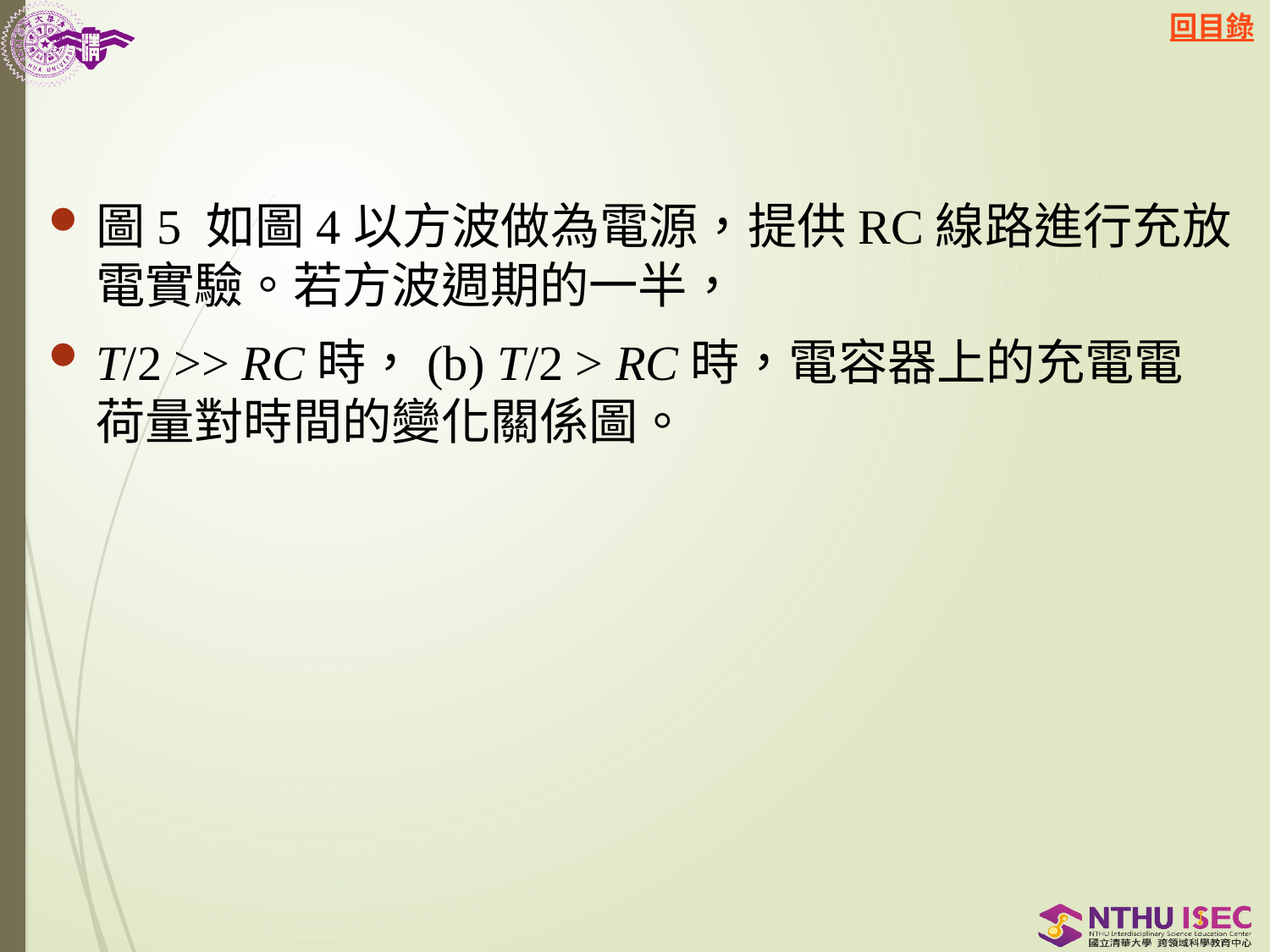

圖5 如圖4以方波做為電源，提供RC線路進行充放電實驗。若方波週期的一半，
T/2 >> RC時，(b) T/2 > RC時，電容器上的充電電荷量對時間的變化關係圖。